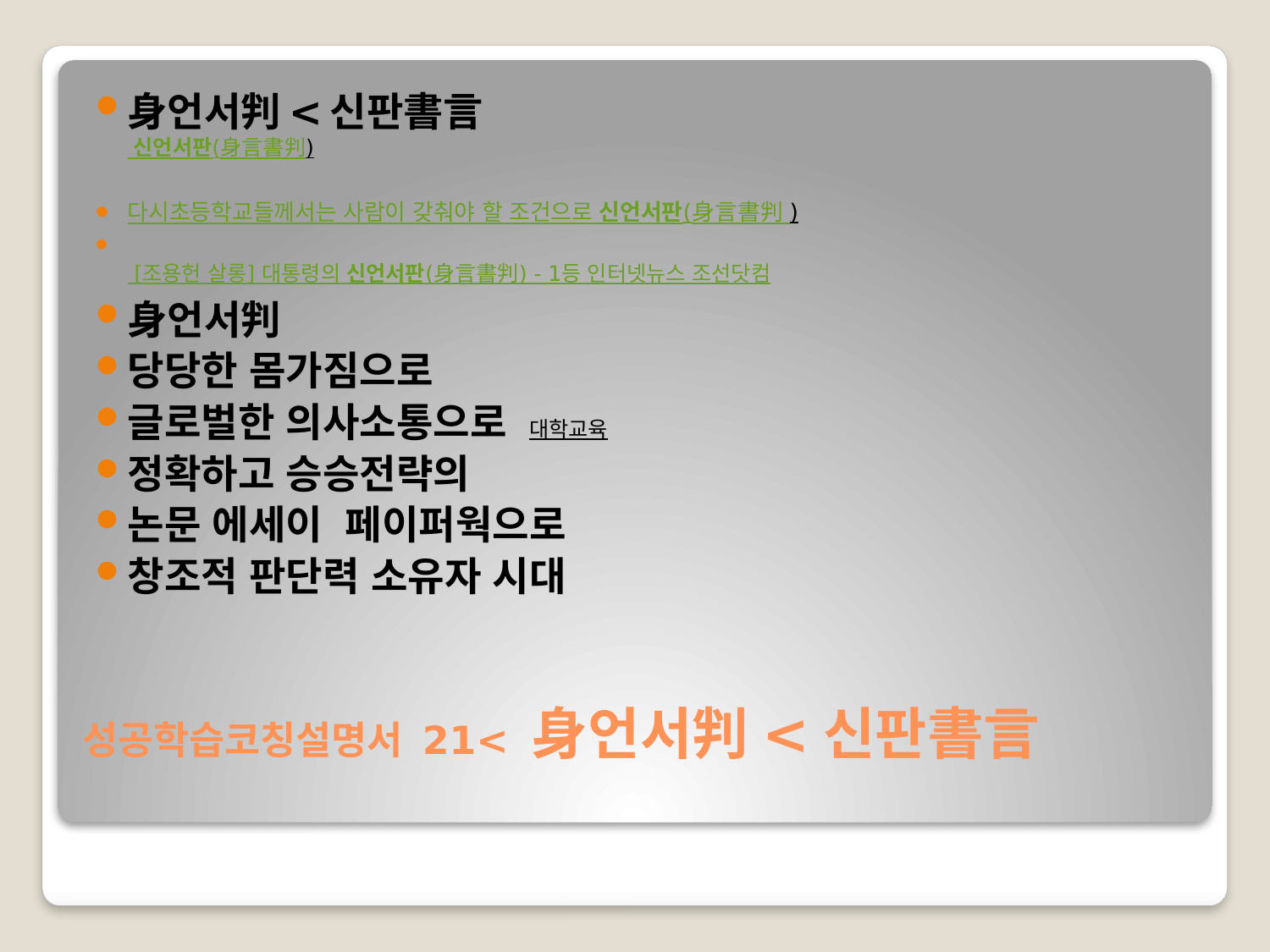

身언서判<신판書言
 신언서판(身言書判)

다시초등학교들께서는 사람이 갖춰야 할 조건으로 신언서판(身言書判 )
 [조용헌 살롱] 대통령의 신언서판(身言書判) - 1등 인터넷뉴스 조선닷컴
身언서判
당당한 몸가짐으로
글로벌한 의사소통으로  대학교육
정확하고 승승전략의
논문 에세이  페이퍼웍으로
창조적 판단력 소유자 시대

# 성공학습코칭설명서 21< 身언서判<신판書言